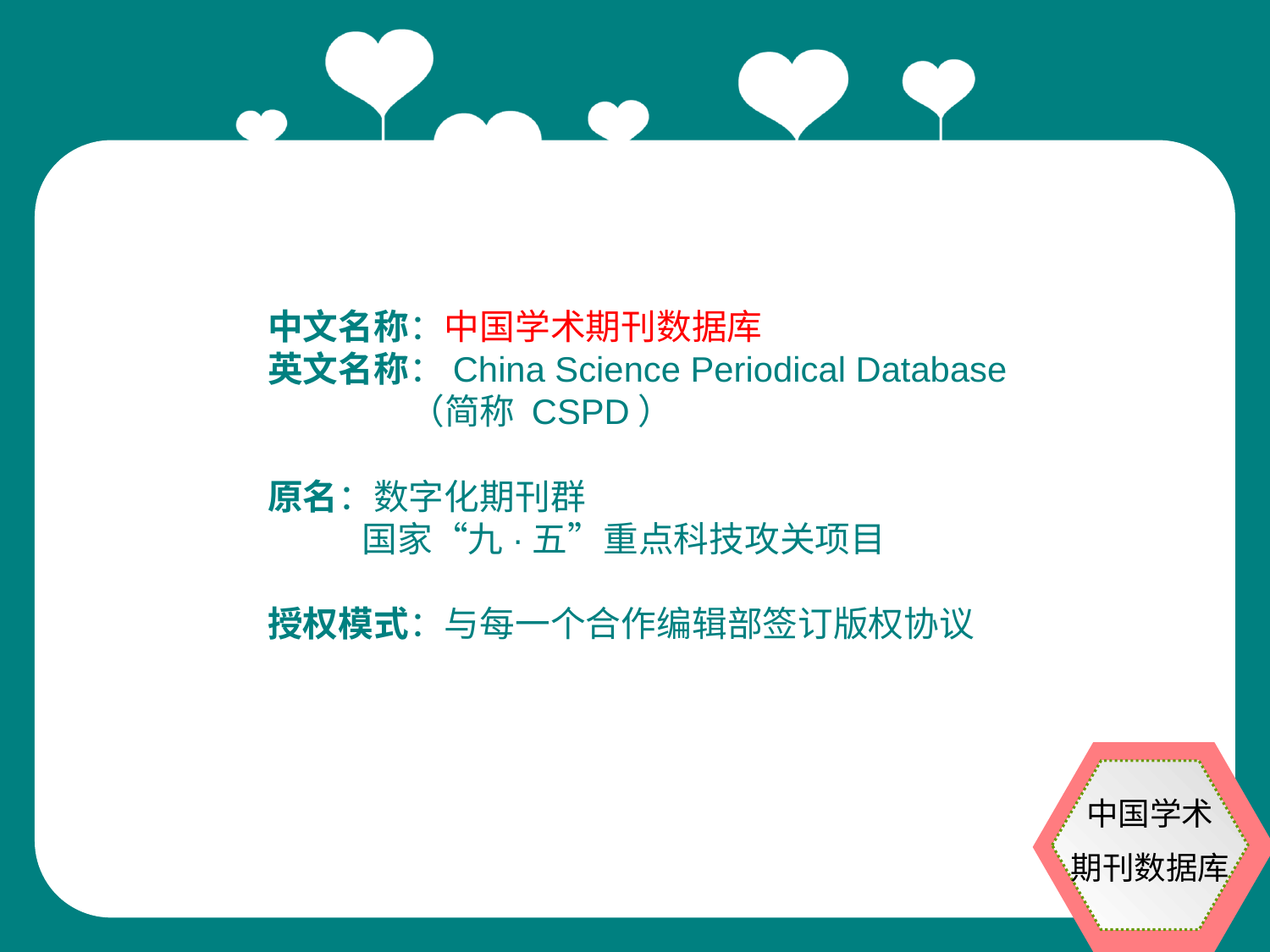

中文名称：中国学术期刊数据库
英文名称：China Science Periodical Database
                 （简称 CSPD）

原名：数字化期刊群
           国家“九·五”重点科技攻关项目

授权模式：与每一个合作编辑部签订版权协议

中国学术
期刊数据库